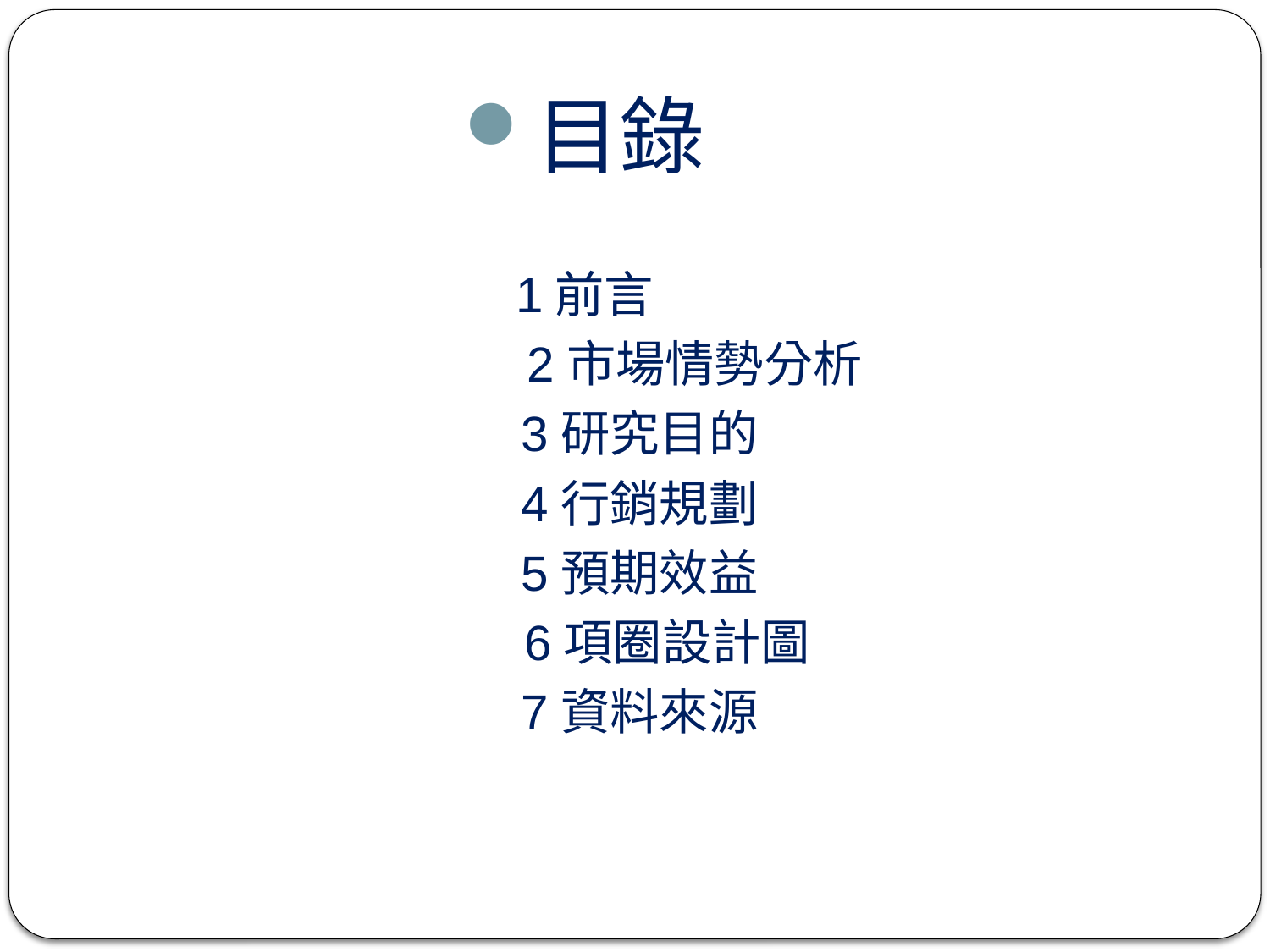

目錄

1前言
                2市場情勢分析
        3研究目的
        4行銷規劃
        5預期效益
            6項圈設計圖
        7資料來源